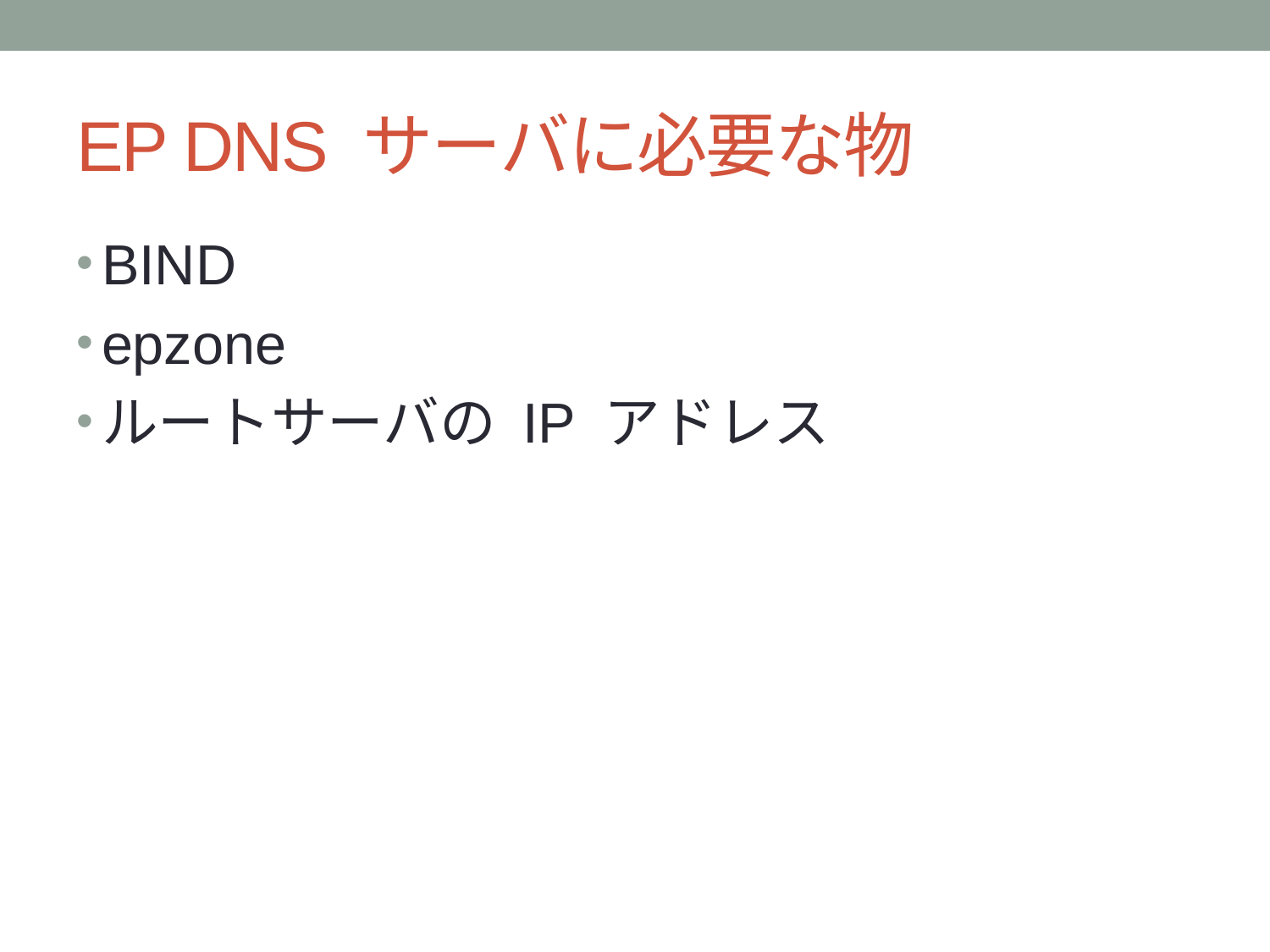

# EP DNS サーバに必要な物

BIND
epzone
ルートサーバの IP アドレス